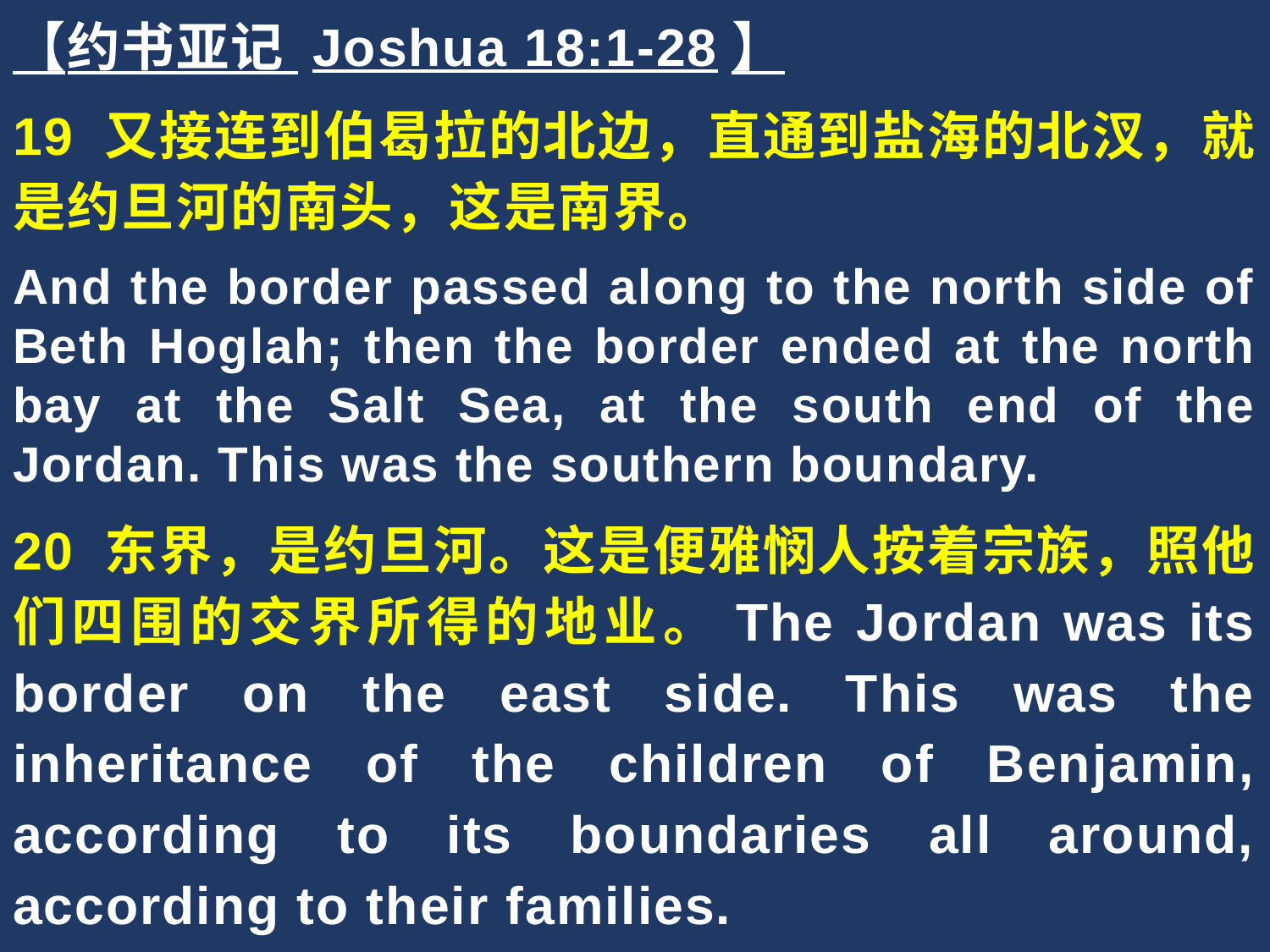

【约书亚记 Joshua 18:1-28】
19 又接连到伯曷拉的北边，直通到盐海的北汊，就是约旦河的南头，这是南界。
And the border passed along to the north side of Beth Hoglah; then the border ended at the north bay at the Salt Sea, at the south end of the Jordan. This was the southern boundary.
20 东界，是约旦河。这是便雅悯人按着宗族，照他们四围的交界所得的地业。The Jordan was its border on the east side. This was the inheritance of the children of Benjamin, according to its boundaries all around, according to their families.